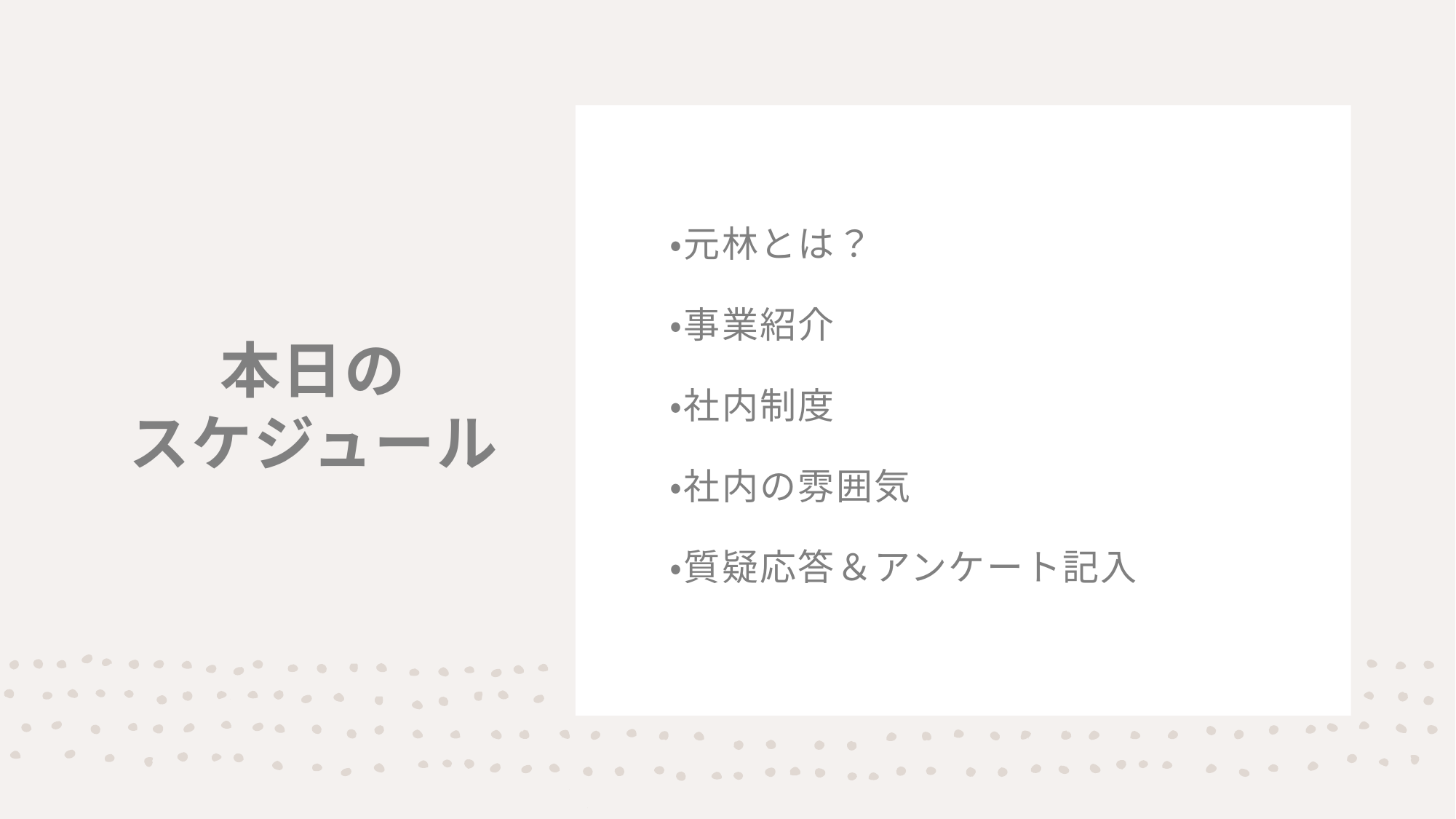

・元林とは？
・事業紹介
・社内制度
・社内の雰囲気
・質疑応答＆アンケート記入

# 本日の スケジュール